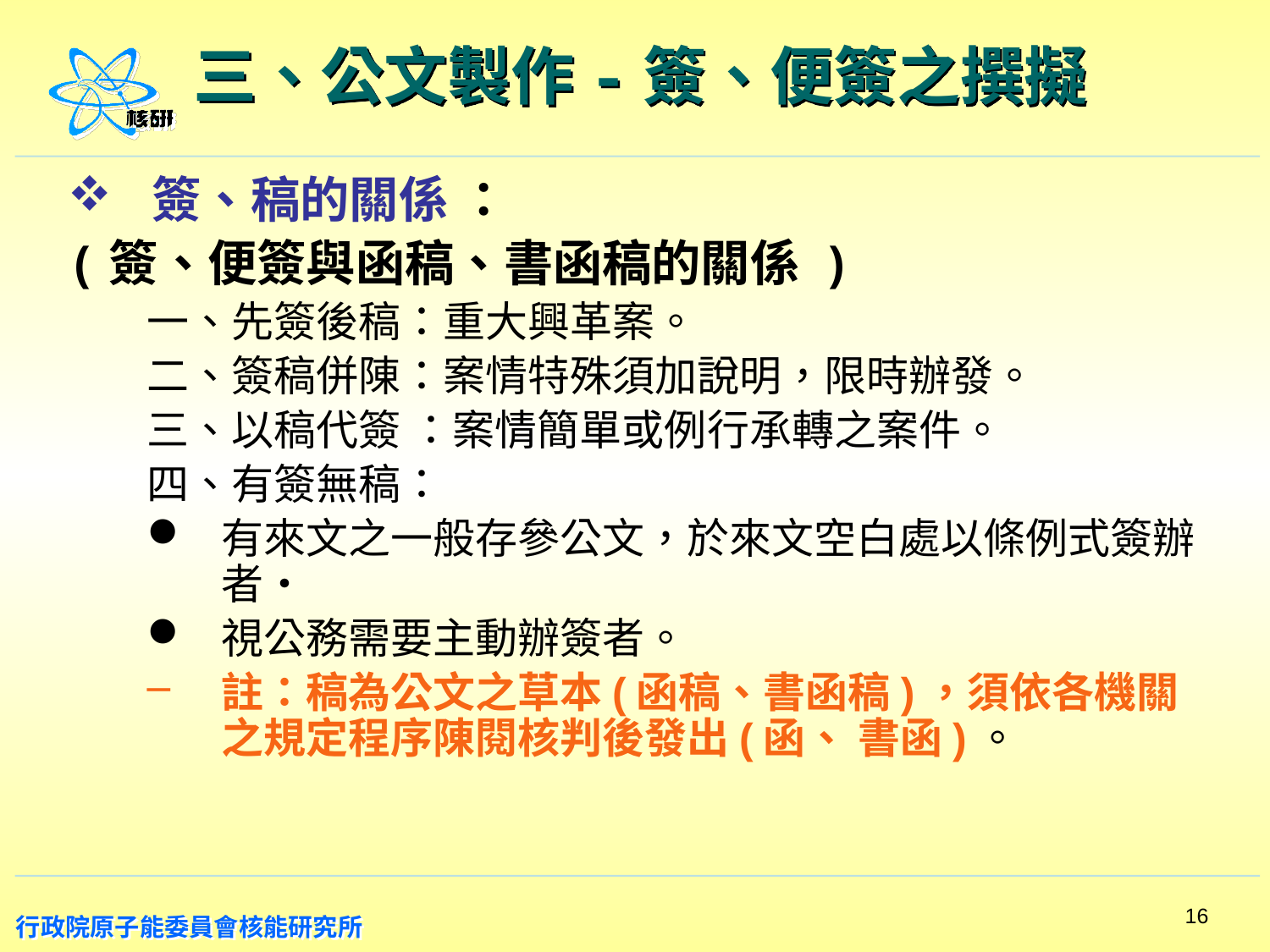

# 三、公文製作-簽、便簽之撰擬
簽、稿的關係 ：
(簽、便簽與函稿、書函稿的關係 )
一、先簽後稿：重大興革案。
二、簽稿併陳：案情特殊須加說明，限時辦發。
三、以稿代簽 ：案情簡單或例行承轉之案件。
四、有簽無稿：
有來文之一般存參公文，於來文空白處以條例式簽辦者‧
視公務需要主動辦簽者。
註：稿為公文之草本(函稿、書函稿)，須依各機關之規定程序陳閱核判後發出(函、 書函)。
16